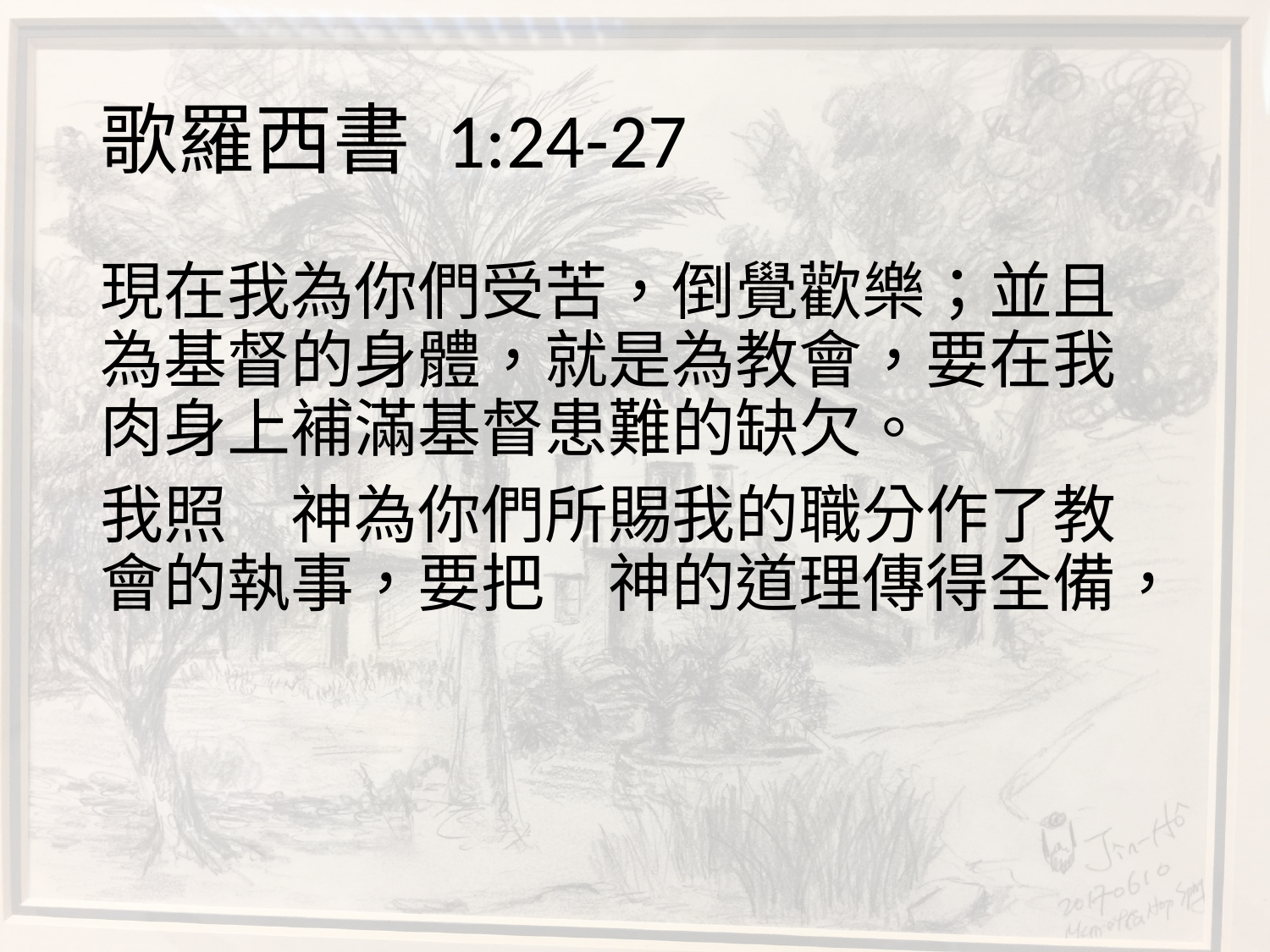

# 歌羅西書 1:24-27
現在我為你們受苦，倒覺歡樂；並且為基督的身體，就是為教會，要在我肉身上補滿基督患難的缺欠。
我照　神為你們所賜我的職分作了教會的執事，要把　神的道理傳得全備，